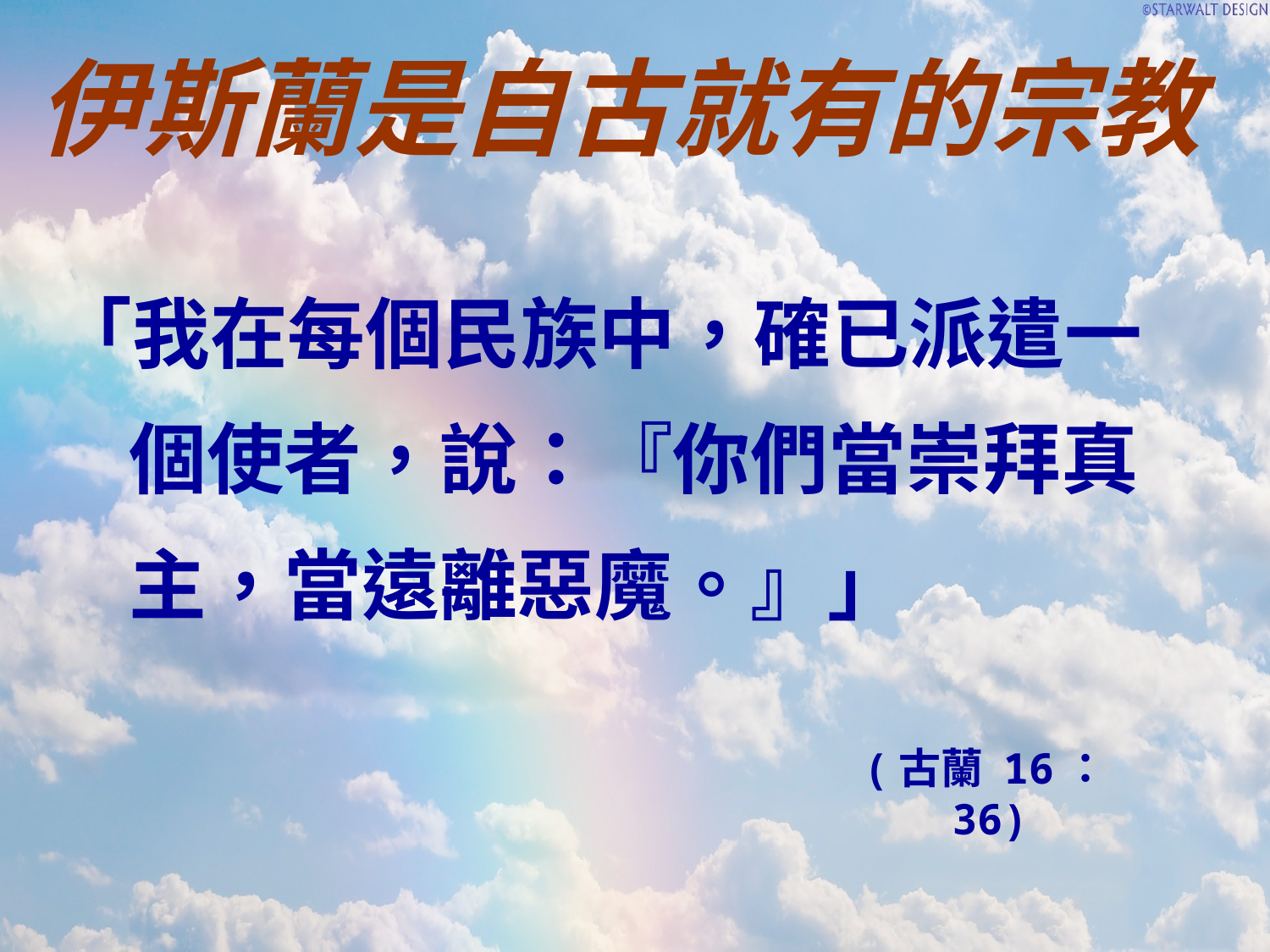

# 伊斯蘭是自古就有的宗教
「我在每個民族中，確已派遣一個使者，說：『你們當崇拜真主，當遠離惡魔。』」
(古蘭 16：36)